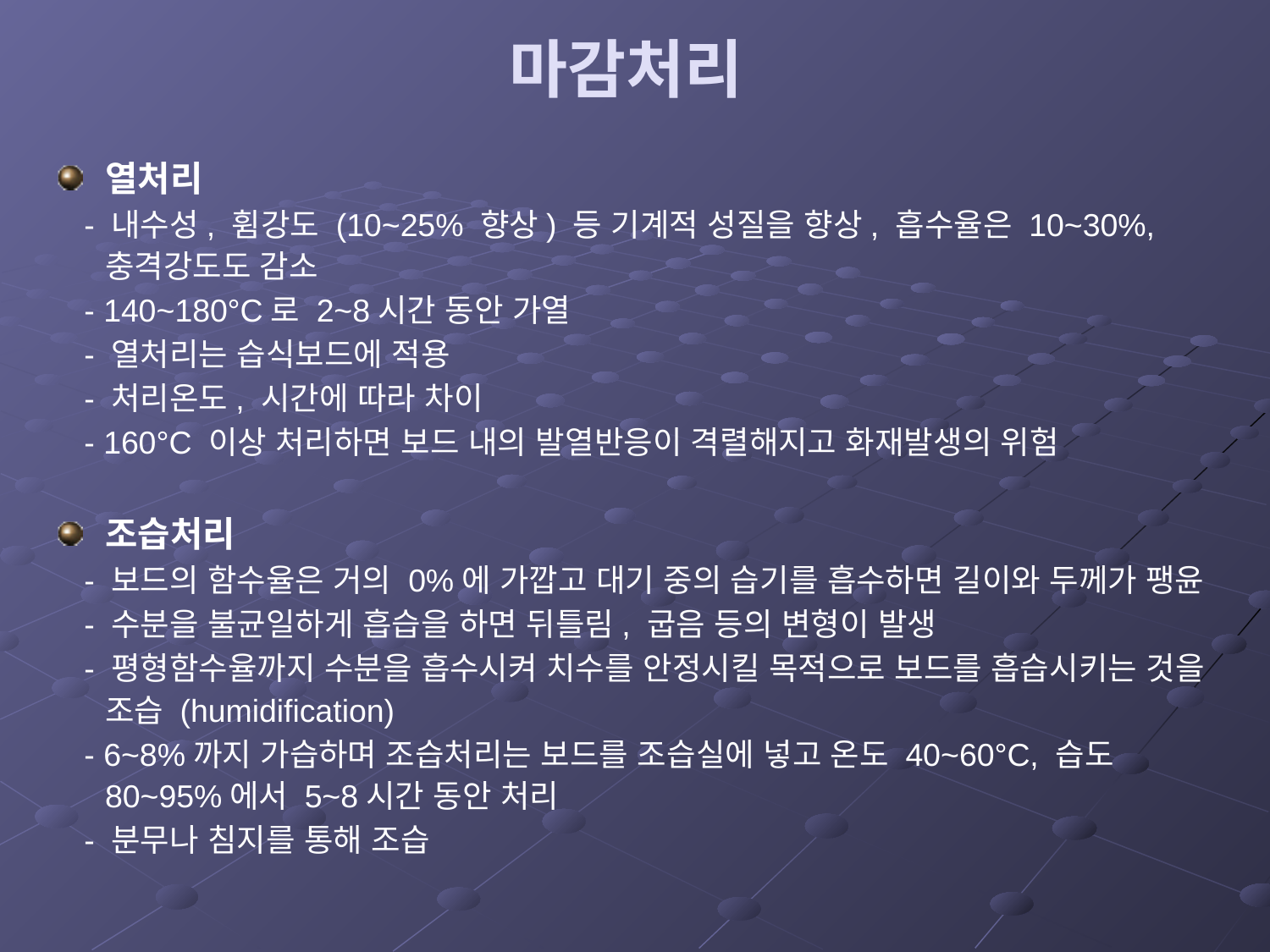

# 마감처리

열처리
   - 내수성, 휨강도 (10~25% 향상) 등 기계적 성질을 향상, 흡수율은 10~30%, 충격강도도 감소
   - 140~180°C로 2~8시간 동안 가열
   - 열처리는 습식보드에 적용
   - 처리온도, 시간에 따라 차이
   - 160°C 이상 처리하면 보드 내의 발열반응이 격렬해지고 화재발생의 위험

조습처리
   - 보드의 함수율은 거의 0%에 가깝고 대기 중의 습기를 흡수하면 길이와 두께가 팽윤
   - 수분을 불균일하게 흡습을 하면 뒤틀림, 굽음 등의 변형이 발생
   - 평형함수율까지 수분을 흡수시켜 치수를 안정시킬 목적으로 보드를 흡습시키는 것을 조습 (humidification)
   - 6~8%까지 가습하며 조습처리는 보드를 조습실에 넣고 온도 40~60°C, 습도 80~95%에서 5~8시간 동안 처리
   - 분무나 침지를 통해 조습